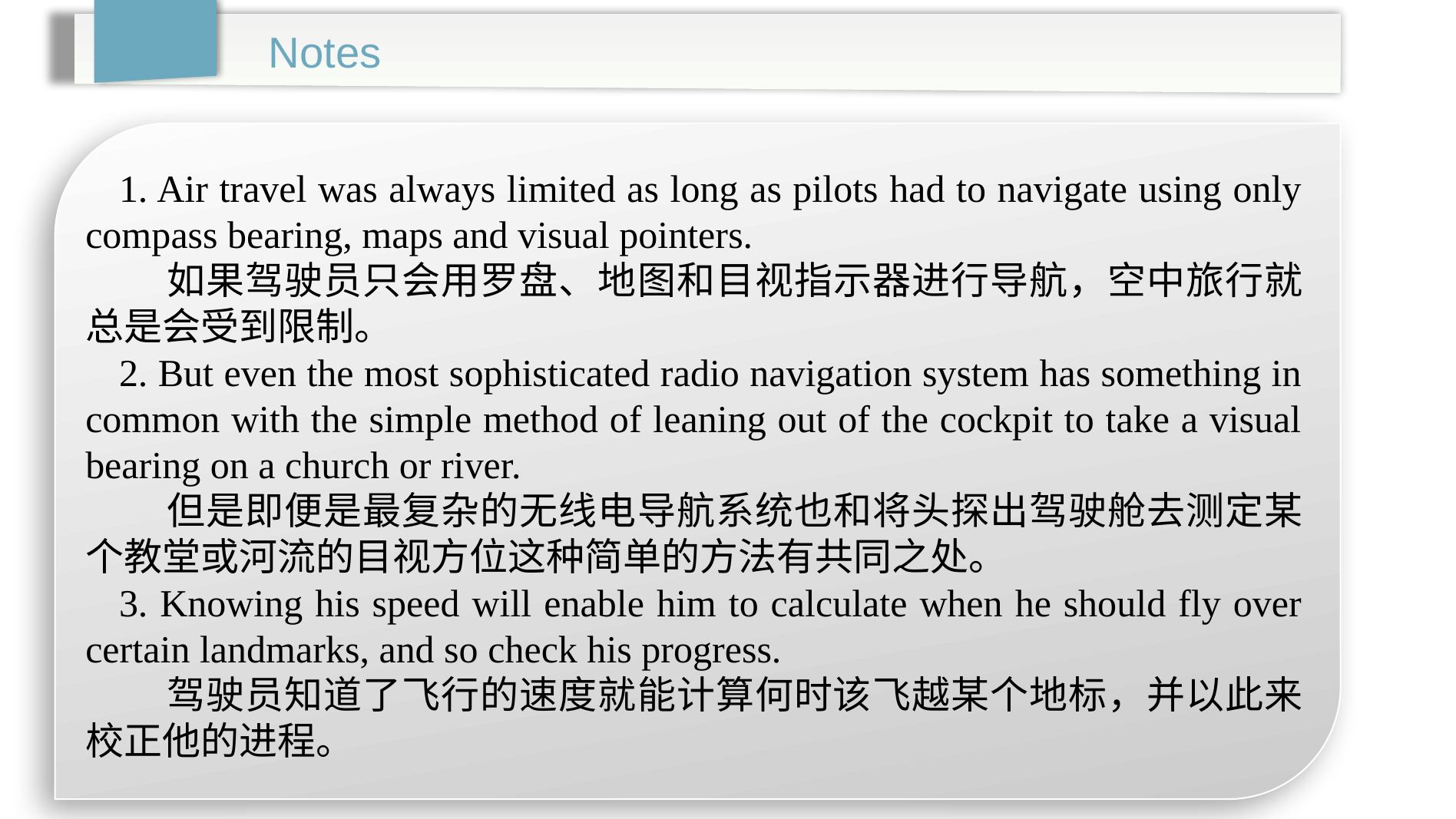

Notes

1. Air travel was always limited as long as pilots had to navigate using only compass bearing, maps and visual pointers.
    如果驾驶员只会用罗盘、地图和目视指示器进行导航，空中旅行就总是会受到限制。
2. But even the most sophisticated radio navigation system has something in common with the simple method of leaning out of the cockpit to take a visual bearing on a church or river.
    但是即便是最复杂的无线电导航系统也和将头探出驾驶舱去测定某个教堂或河流的目视方位这种简单的方法有共同之处。
3. Knowing his speed will enable him to calculate when he should fly over certain landmarks, and so check his progress.
    驾驶员知道了飞行的速度就能计算何时该飞越某个地标，并以此来校正他的进程。